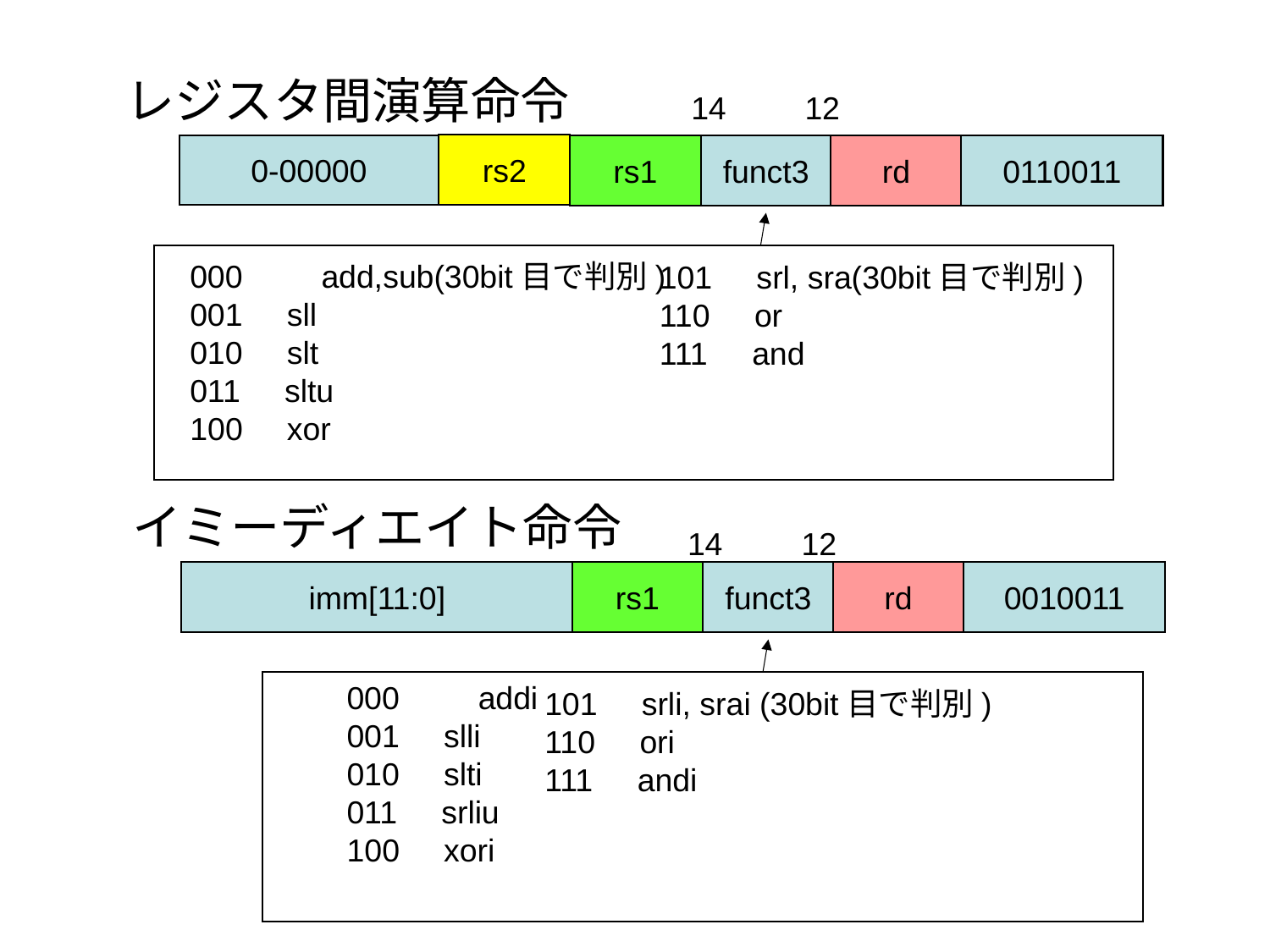

レジスタ間演算命令
14　　12
rs2
0-00000
rs1
funct3
rd
0110011

101     srl, sra(30bit目で判別)
     or
     and

000　　add,sub(30bit目で判別)
001     sll
010     slt
011     sltu
     xor
イミーディエイト命令
14　　12
imm[11:0]
rs1
funct3
rd
0010011

101     srli, srai (30bit目で判別)
     ori
     andi

000　　addi
001     slli
010     slti
011     srliu
     xori